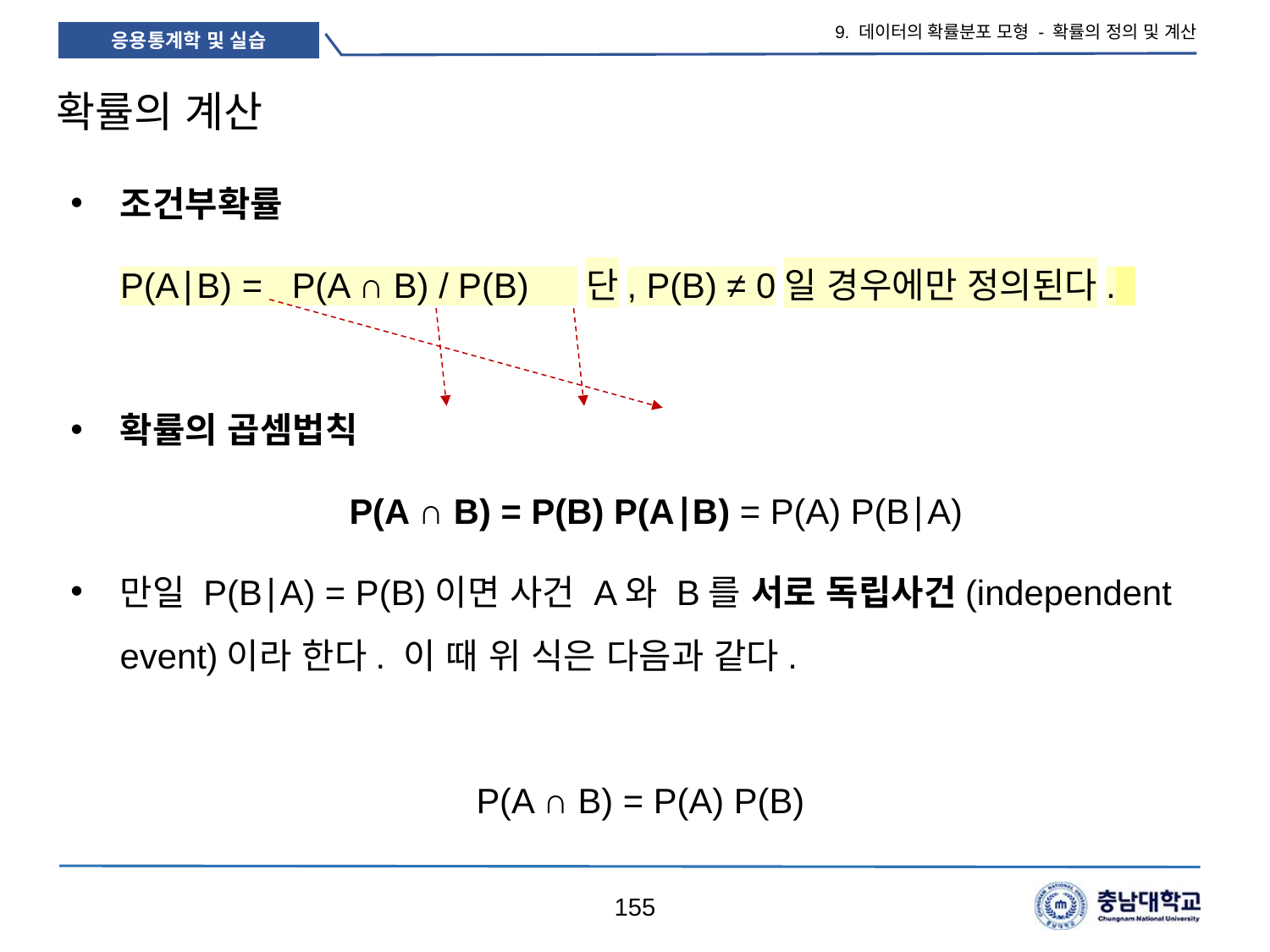

9. 데이터의 확률분포 모형 - 확률의 정의 및 계산
# 확률의 계산
조건부확률
P(A∣B) =   P(A ∩ B) / P(B)     단, P(B) ≠ 0일 경우에만 정의된다.
확률의 곱셈법칙
P(A ∩ B) = P(B) P(A∣B) = P(A) P(B∣A)
만일 P(B∣A) = P(B)이면 사건 A와 B를 서로 독립사건(independent event)이라 한다. 이 때 위 식은 다음과 같다.
P(A ∩ B) = P(A) P(B)
155